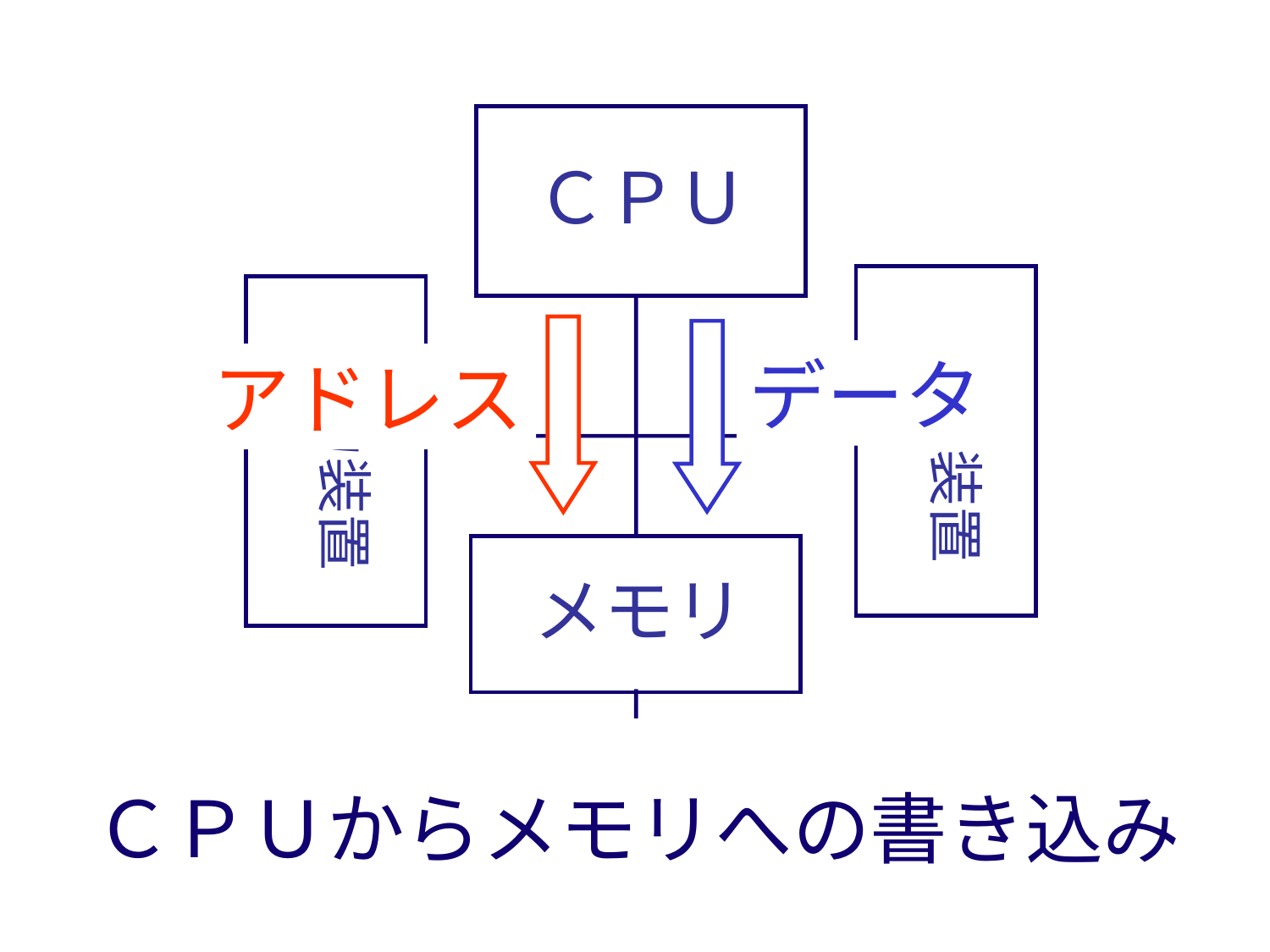

ＣＰＵ

出力装置
入力装置

メモリ

補助記憶装置

データ
アドレス

ＣＰＵからメモリへの書き込み
補助記憶装置